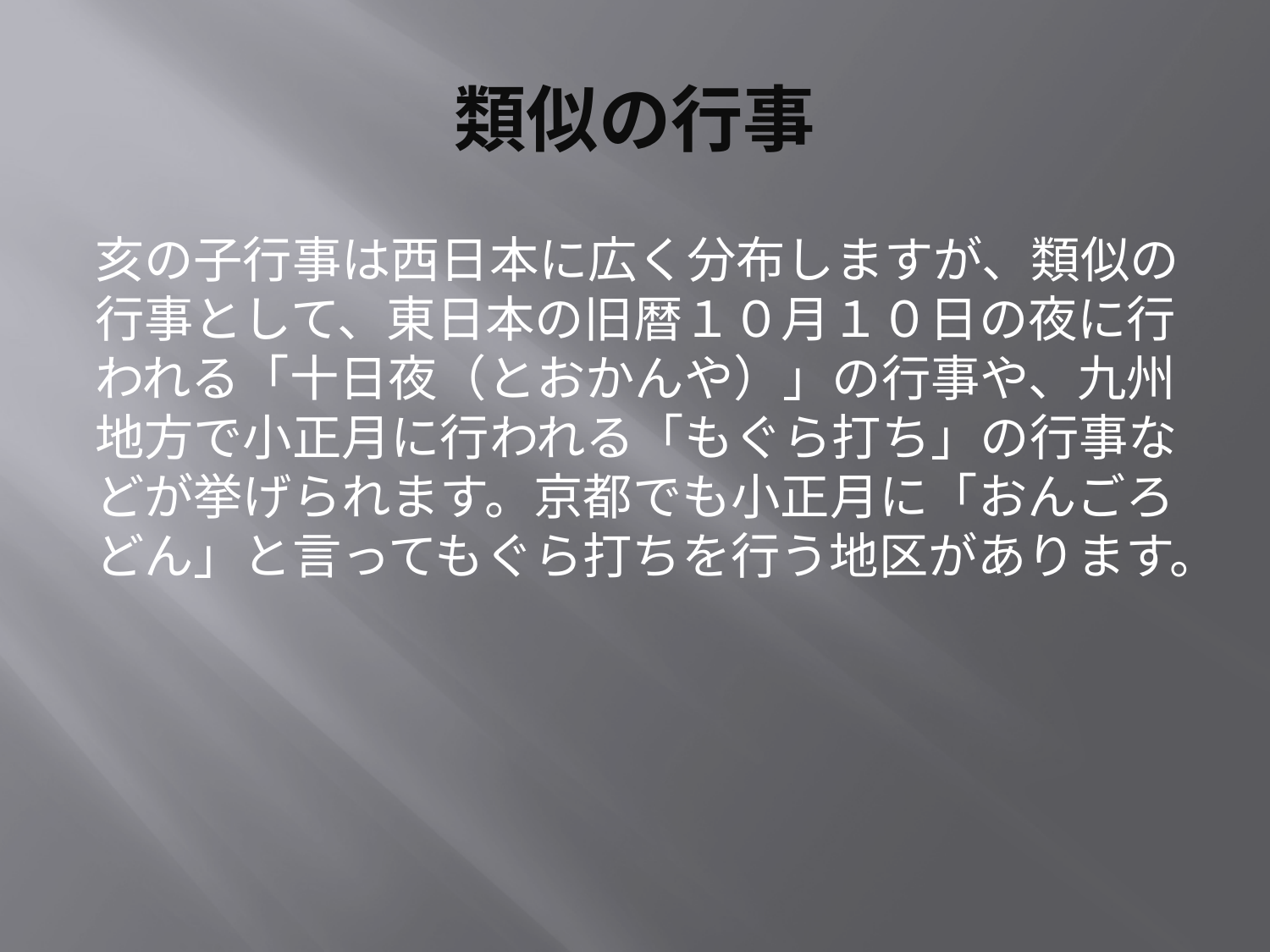

# 類似の行事
亥の子行事は西日本に広く分布しますが、類似の行事として、東日本の旧暦１０月１０日の夜に行われる「十日夜（とおかんや）」の行事や、九州地方で小正月に行われる「もぐら打ち」の行事などが挙げられます。京都でも小正月に「おんごろどん」と言ってもぐら打ちを行う地区があります。